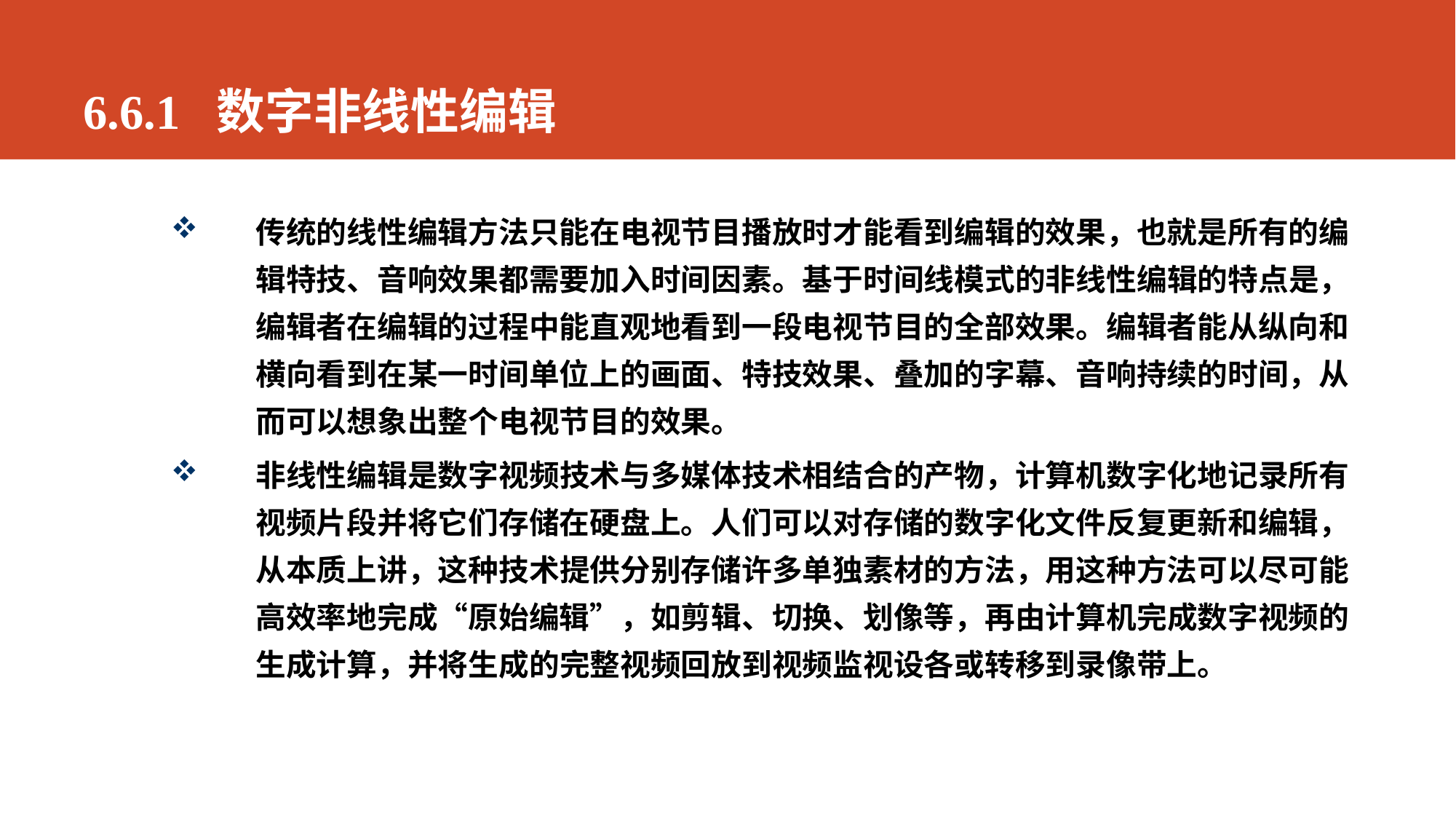

# 6.6.1  数字非线性编辑
传统的线性编辑方法只能在电视节目播放时才能看到编辑的效果，也就是所有的编辑特技、音响效果都需要加入时间因素。基于时间线模式的非线性编辑的特点是，编辑者在编辑的过程中能直观地看到一段电视节目的全部效果。编辑者能从纵向和横向看到在某一时间单位上的画面、特技效果、叠加的字幕、音响持续的时间，从而可以想象出整个电视节目的效果。
非线性编辑是数字视频技术与多媒体技术相结合的产物，计算机数字化地记录所有视频片段并将它们存储在硬盘上。人们可以对存储的数字化文件反复更新和编辑，从本质上讲，这种技术提供分别存储许多单独素材的方法，用这种方法可以尽可能高效率地完成“原始编辑”，如剪辑、切换、划像等，再由计算机完成数字视频的生成计算，并将生成的完整视频回放到视频监视设各或转移到录像带上。